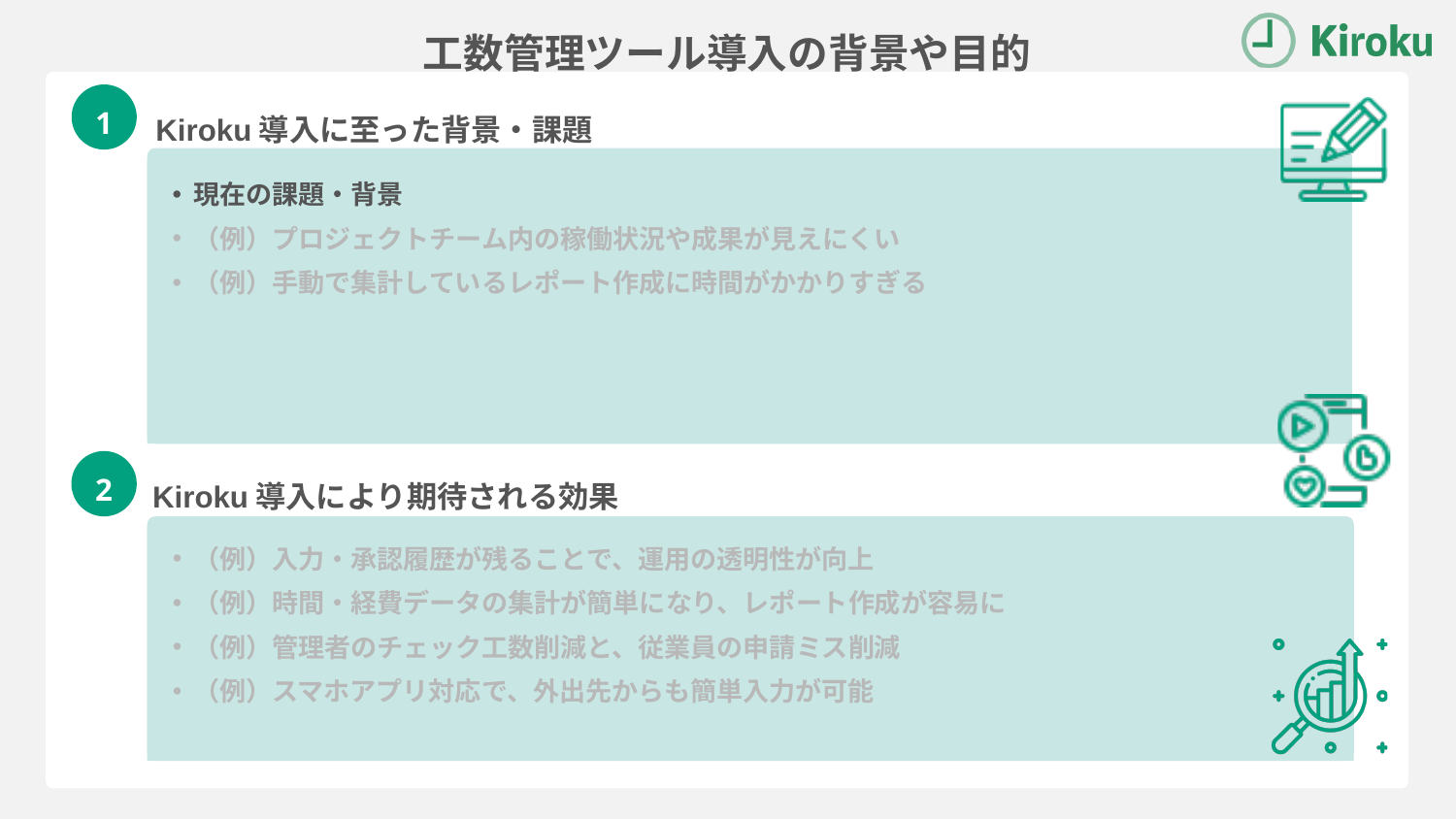

工数管理ツール導入の背景や目的

1
 Kiroku導入に至った背景・課題

現在の課題・背景
（例）プロジェクトチーム内の稼働状況や成果が見えにくい
（例）手動で集計しているレポート作成に時間がかかりすぎる

2
Kiroku導入により期待される効果

（例）入力・承認履歴が残ることで、運用の透明性が向上
（例）時間・経費データの集計が簡単になり、レポート作成が容易に
（例）管理者のチェック工数削減と、従業員の申請ミス削減
（例）スマホアプリ対応で、外出先からも簡単入力が可能